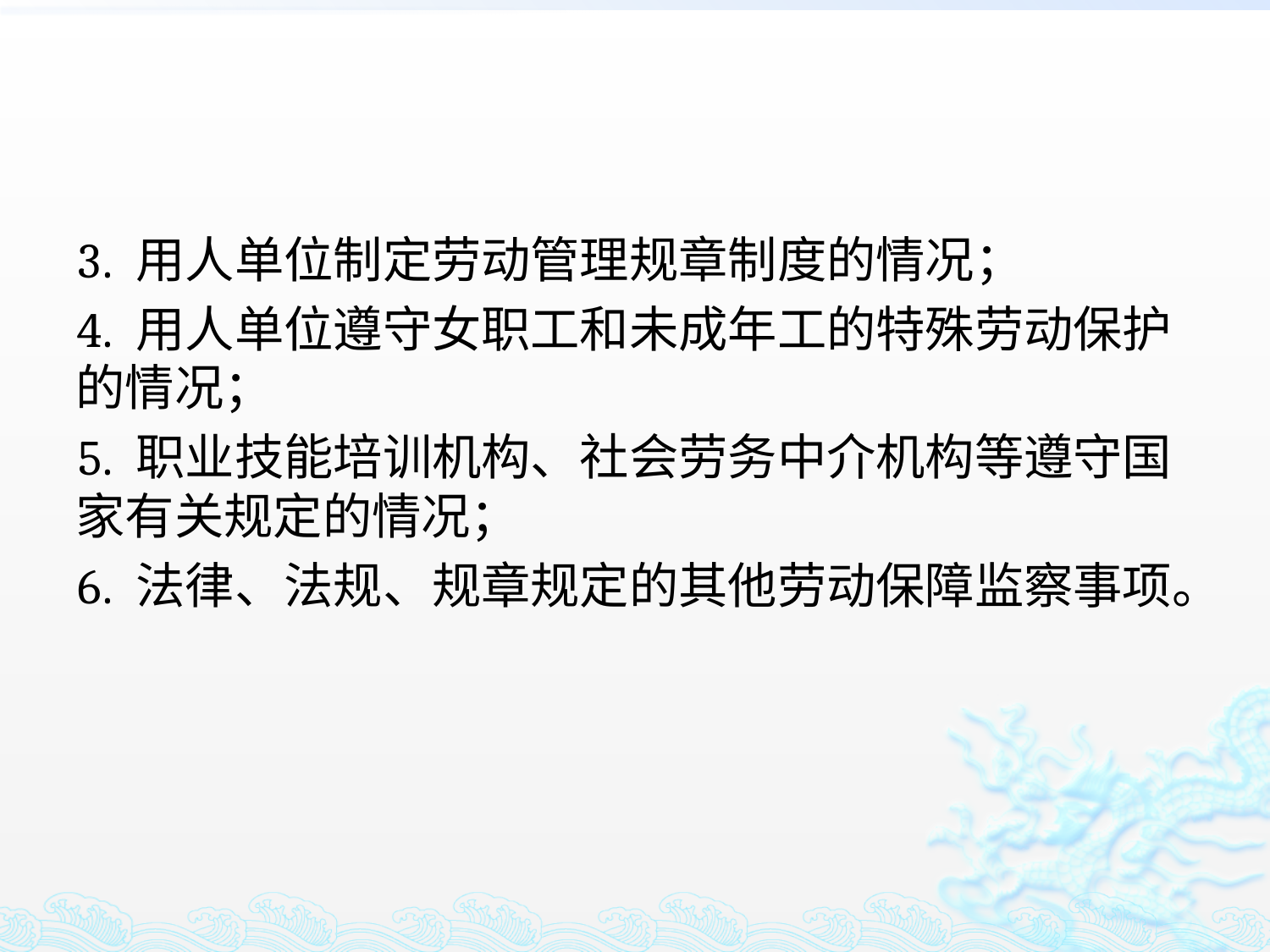

#
3. 用人单位制定劳动管理规章制度的情况；
4. 用人单位遵守女职工和未成年工的特殊劳动保护的情况；
5. 职业技能培训机构、社会劳务中介机构等遵守国家有关规定的情况；
6. 法律、法规、规章规定的其他劳动保障监察事项。